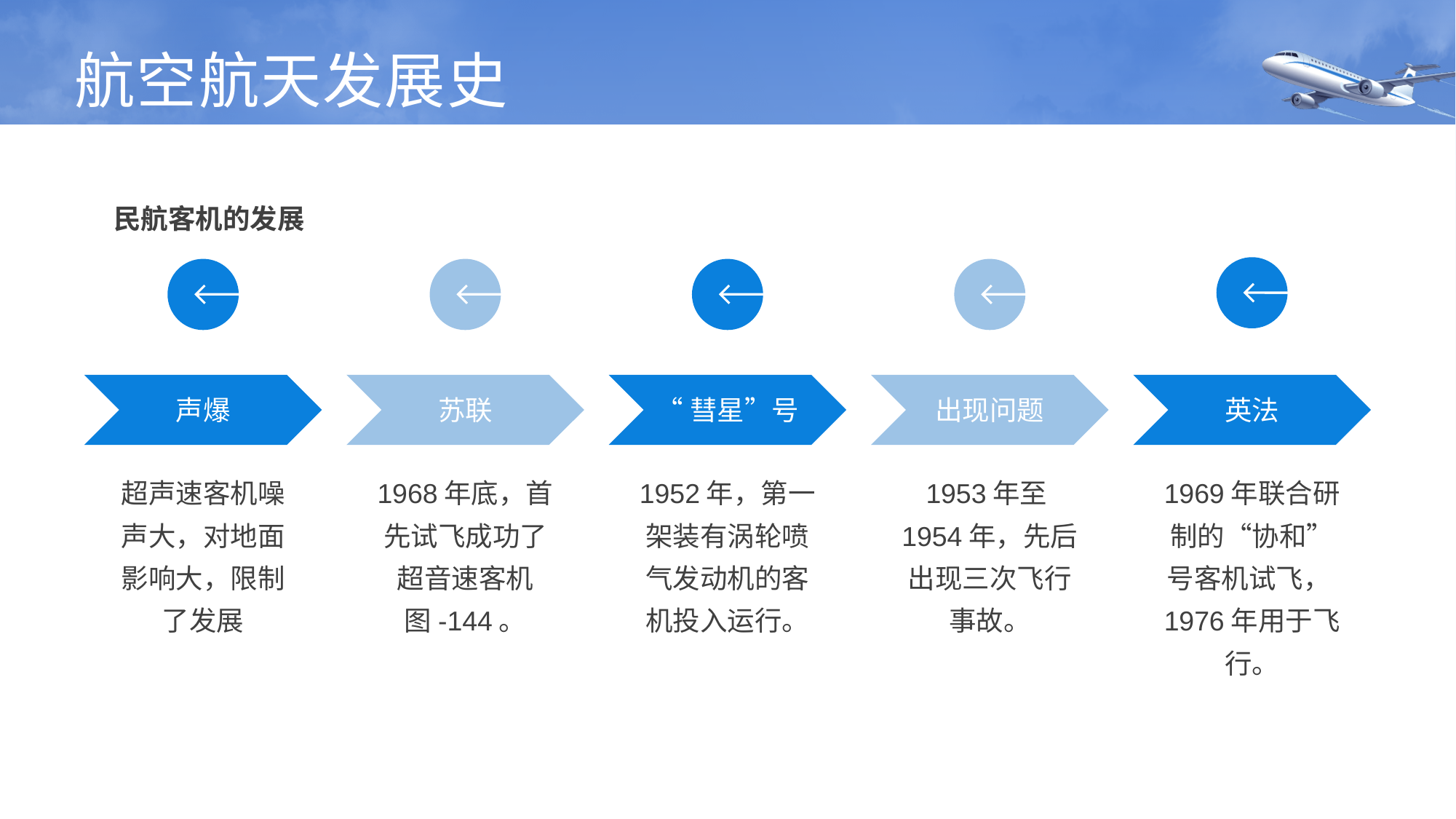

# 航空航天发展史
民航客机的发展

声爆
苏联
“彗星”号
出现问题
英法
超声速客机噪声大，对地面影响大，限制了发展
1968年底，首先试飞成功了超音速客机
图-144。
1952年，第一架装有涡轮喷气发动机的客机投入运行。
1953年至1954年，先后出现三次飞行事故。
1969年联合研制的“协和”号客机试飞，1976年用于飞行。